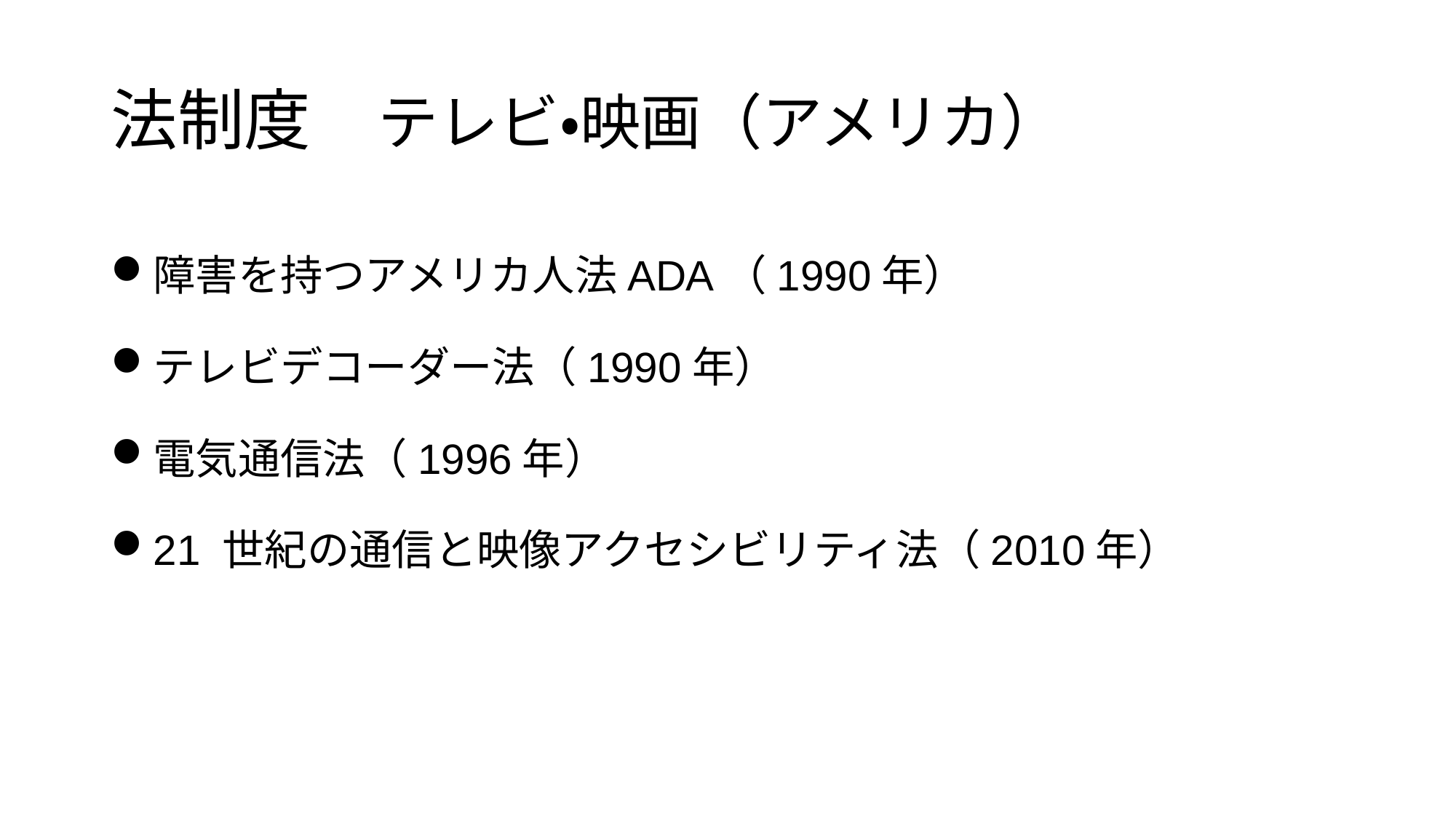

# 法制度　テレビ・映画（アメリカ）
障害を持つアメリカ人法ADA（1990年）
テレビデコーダー法（1990年）
電気通信法（1996年）
21 世紀の通信と映像アクセシビリティ法（2010年）